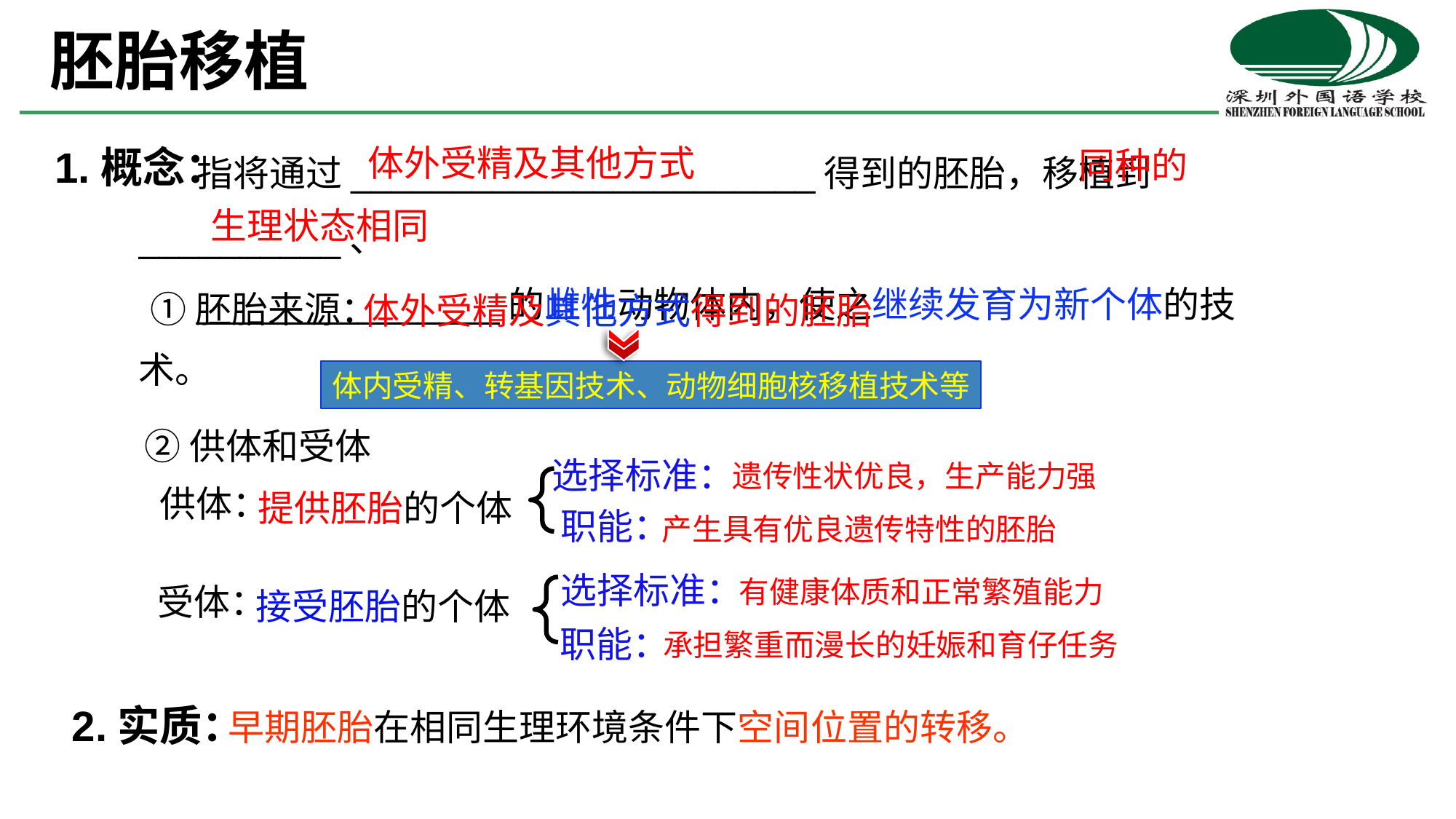

胚胎移植
      指将通过_______________________得到的胚胎，移植到__________、
      _______________的雌性动物体内，使之继续发育为新个体的技术。
1.概念：
体外受精及其他方式
同种的
生理状态相同
①胚胎来源：
体外受精及其他方式得到的胚胎

体内受精、转基因技术、动物细胞核移植技术等
②供体和受体
选择标准：

职能：
遗传性状优良，生产能力强
供体：
提供胚胎的个体
产生具有优良遗传特性的胚胎
选择标准：

职能：
有健康体质和正常繁殖能力
受体：
接受胚胎的个体
承担繁重而漫长的妊娠和育仔任务
2.实质：
早期胚胎在相同生理环境条件下空间位置的转移。